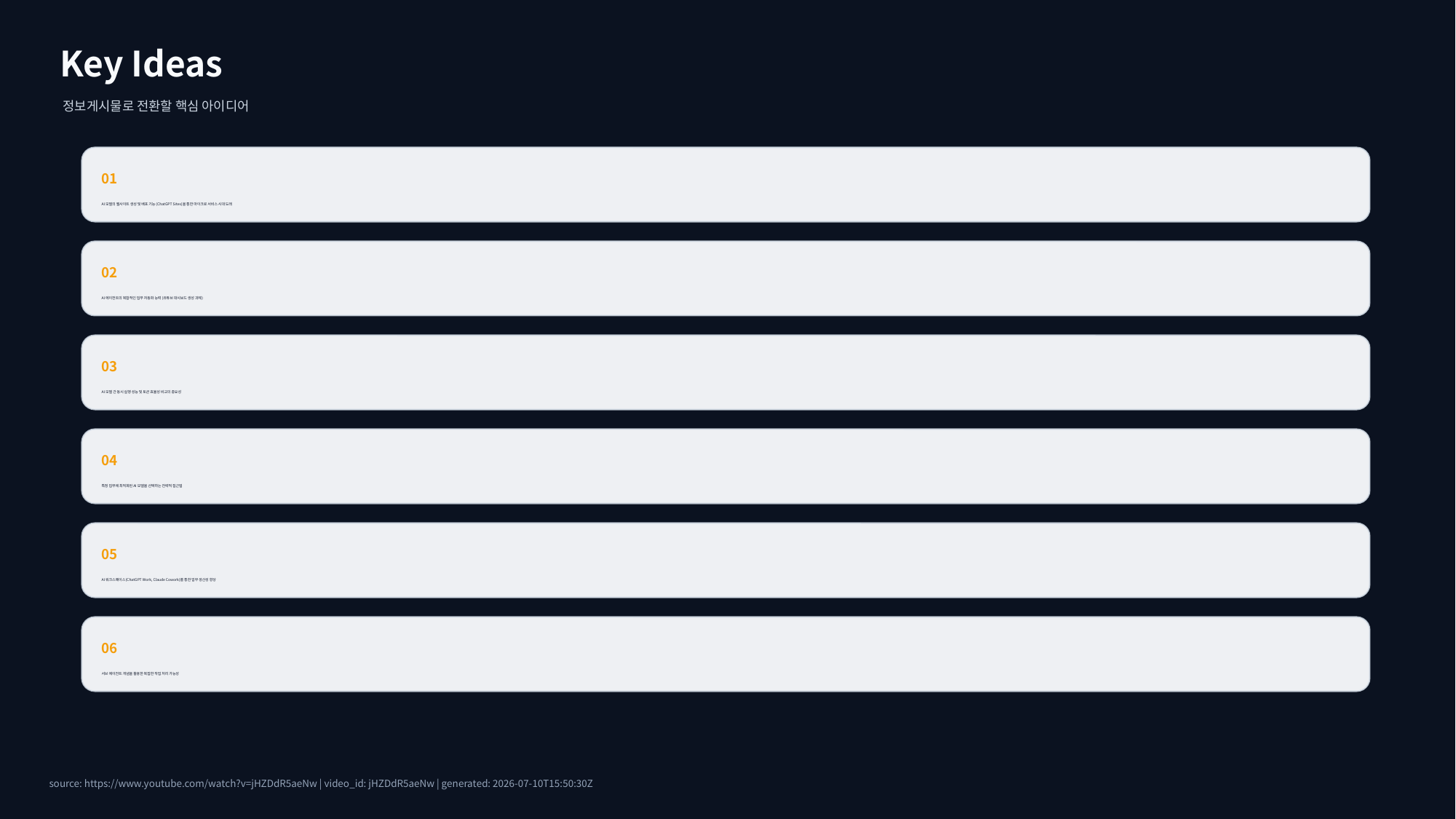

Key Ideas
정보게시물로 전환할 핵심 아이디어

01
AI 모델의 웹사이트 생성 및 배포 기능 (ChatGPT Sites)을 통한 마이크로 서비스 시대 도래

02
AI 에이전트의 복합적인 업무 자동화 능력 (유튜브 대시보드 생성 과제)

03
AI 모델 간 동시 실행 성능 및 토큰 효율성 비교의 중요성

04
특정 업무에 최적화된 AI 모델을 선택하는 전략적 접근법

05
AI 워크스페이스(ChatGPT Work, Claude Cowork)를 통한 업무 생산성 향상

06
서브 에이전트 개념을 활용한 복잡한 작업 처리 가능성
source: https://www.youtube.com/watch?v=jHZDdR5aeNw | video_id: jHZDdR5aeNw | generated: 2026-07-10T15:50:30Z